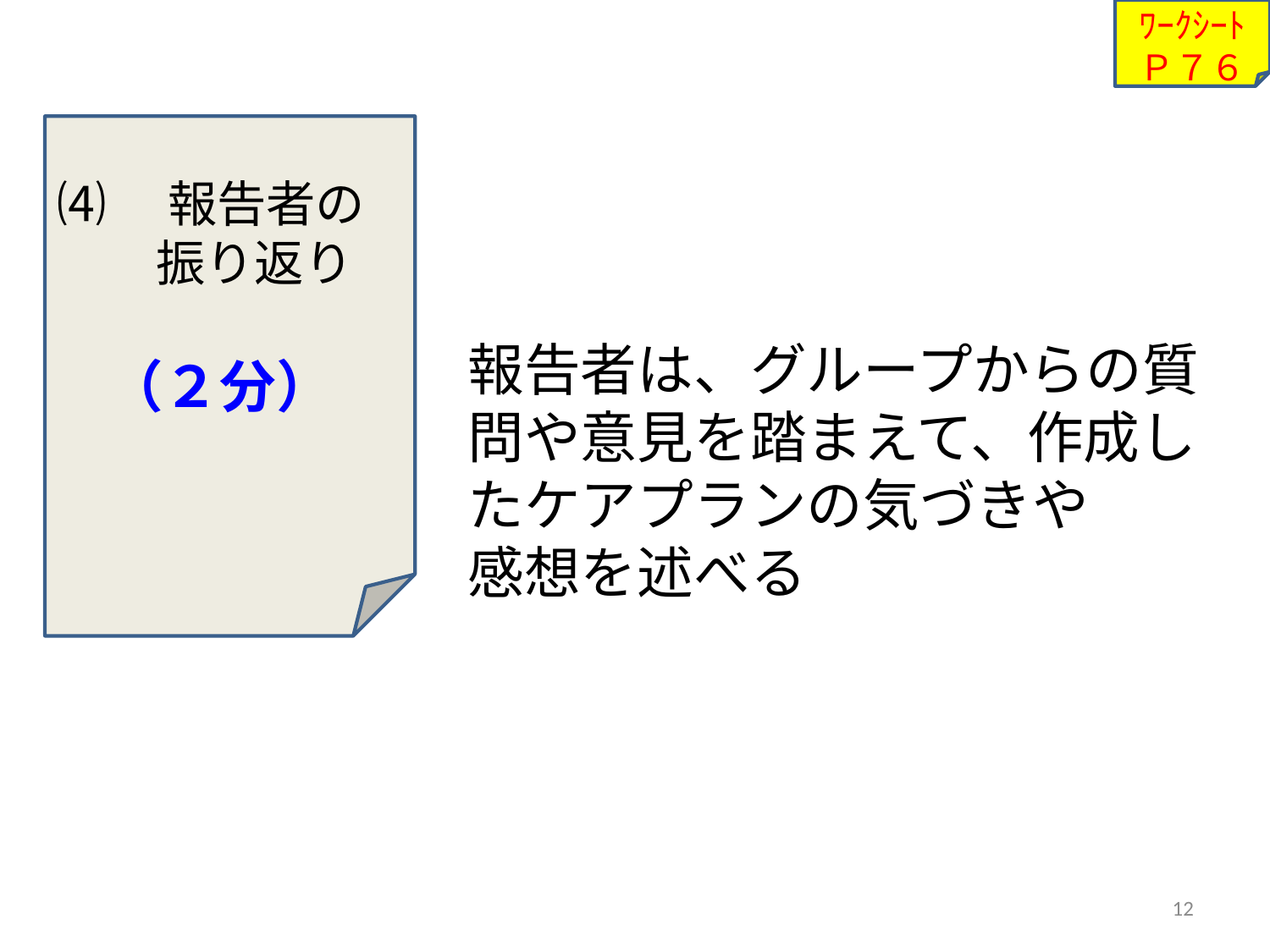

ﾜｰｸｼｰﾄ
Ｐ７６

⑷　報告者の
　　振り返り

　（２分）
報告者は、グループからの質問や意見を踏まえて、作成したケアプランの気づきや
感想を述べる
12